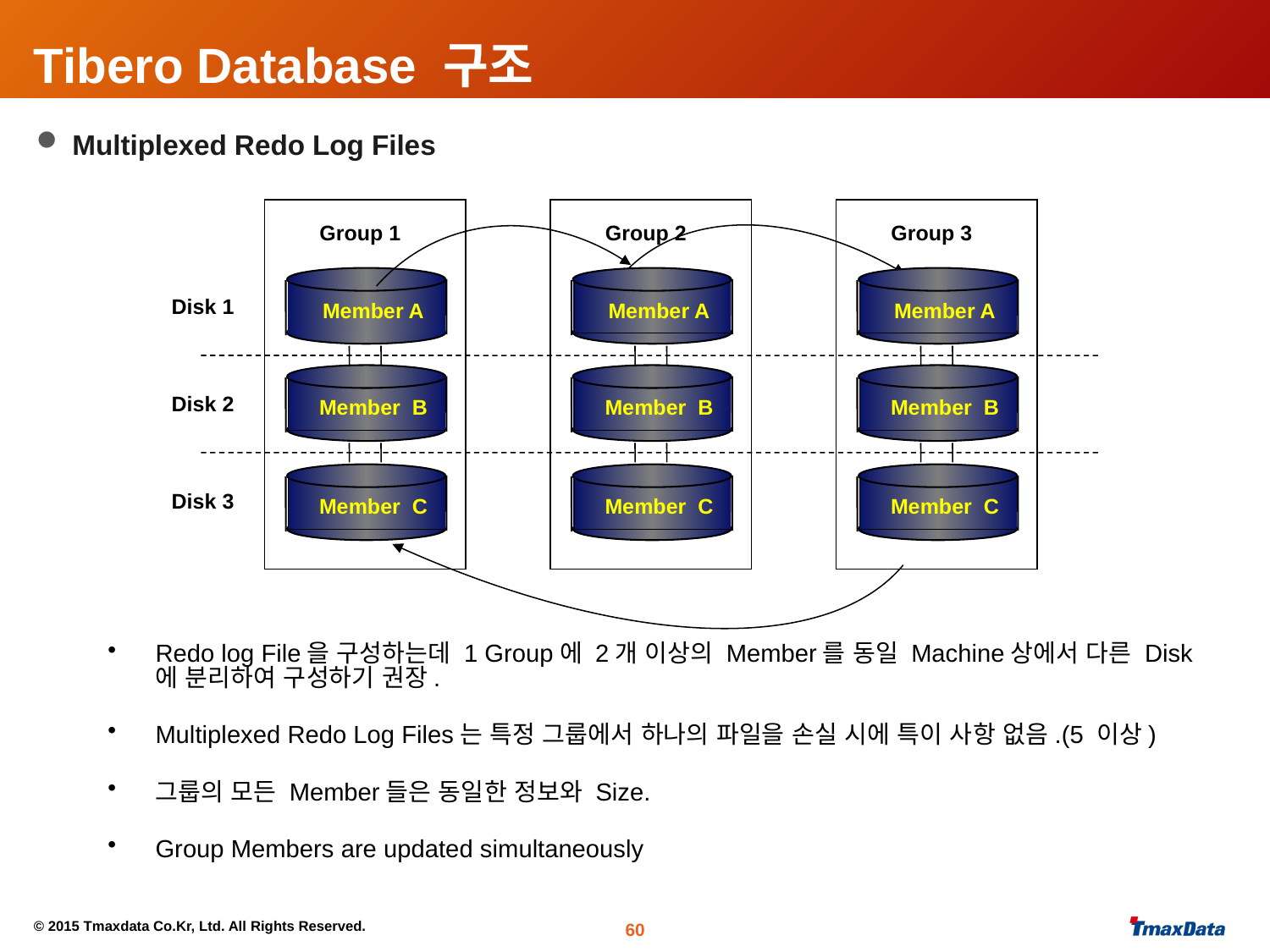

# Tibero Database 구조
 Multiplexed Redo Log Files

Group 1
Group 2
Group 3

Member A

Member A

Member A
Disk 1

Member  B

Member  B

Member  B
Disk 2

Member  C

Member  C

Member  C
Disk 3

Redo log File을 구성하는데 1 Group에 2개 이상의 Member를 동일 Machine상에서 다른 Disk에 분리하여 구성하기 권장.

Multiplexed Redo Log Files는 특정 그룹에서 하나의 파일을 손실 시에 특이 사항 없음.(5 이상)

그룹의 모든 Member들은 동일한 정보와 Size.

Group Members are updated simultaneously